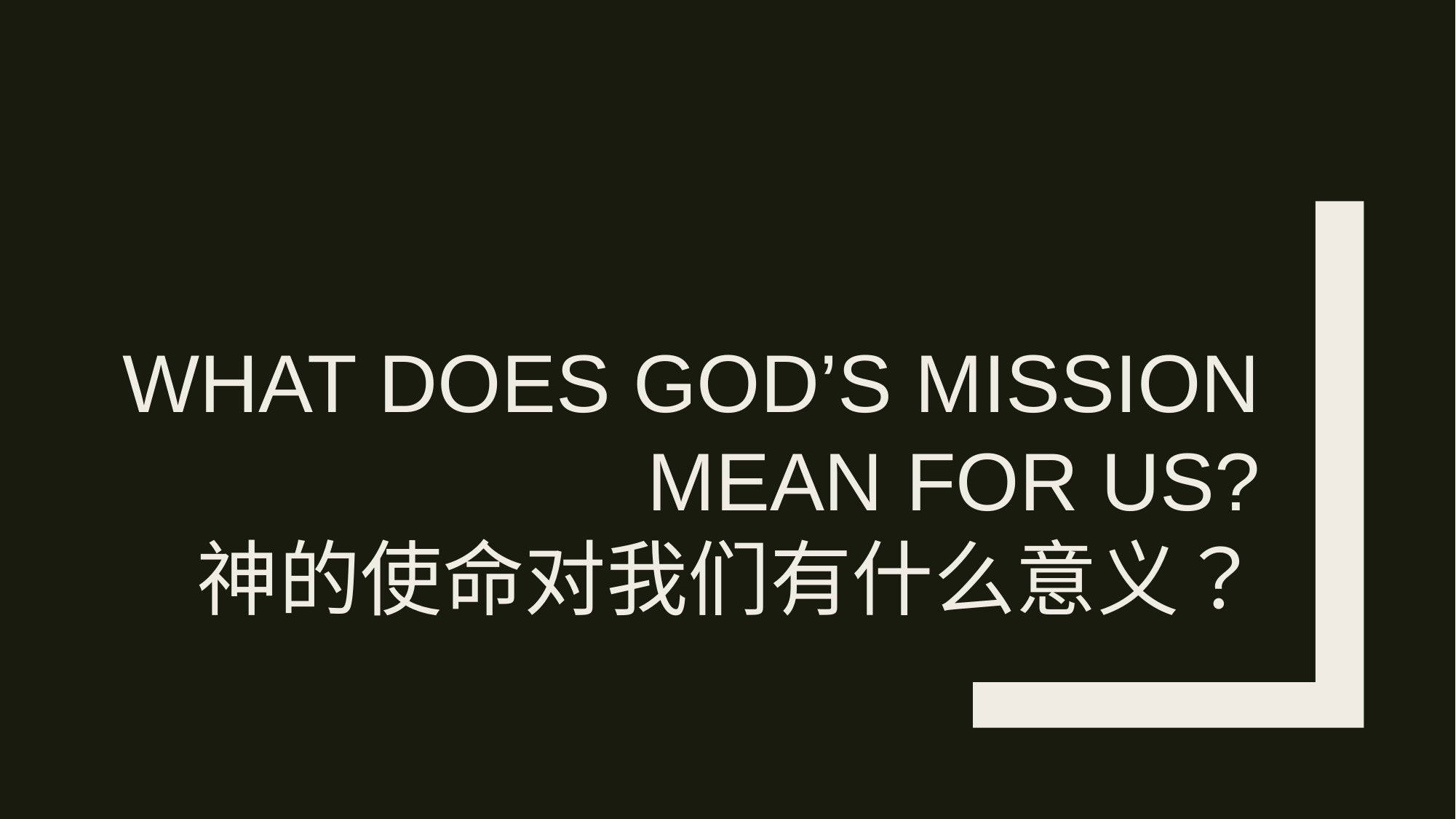

# What does god’s mission mean for us? 神的使命对我们有什么意义？